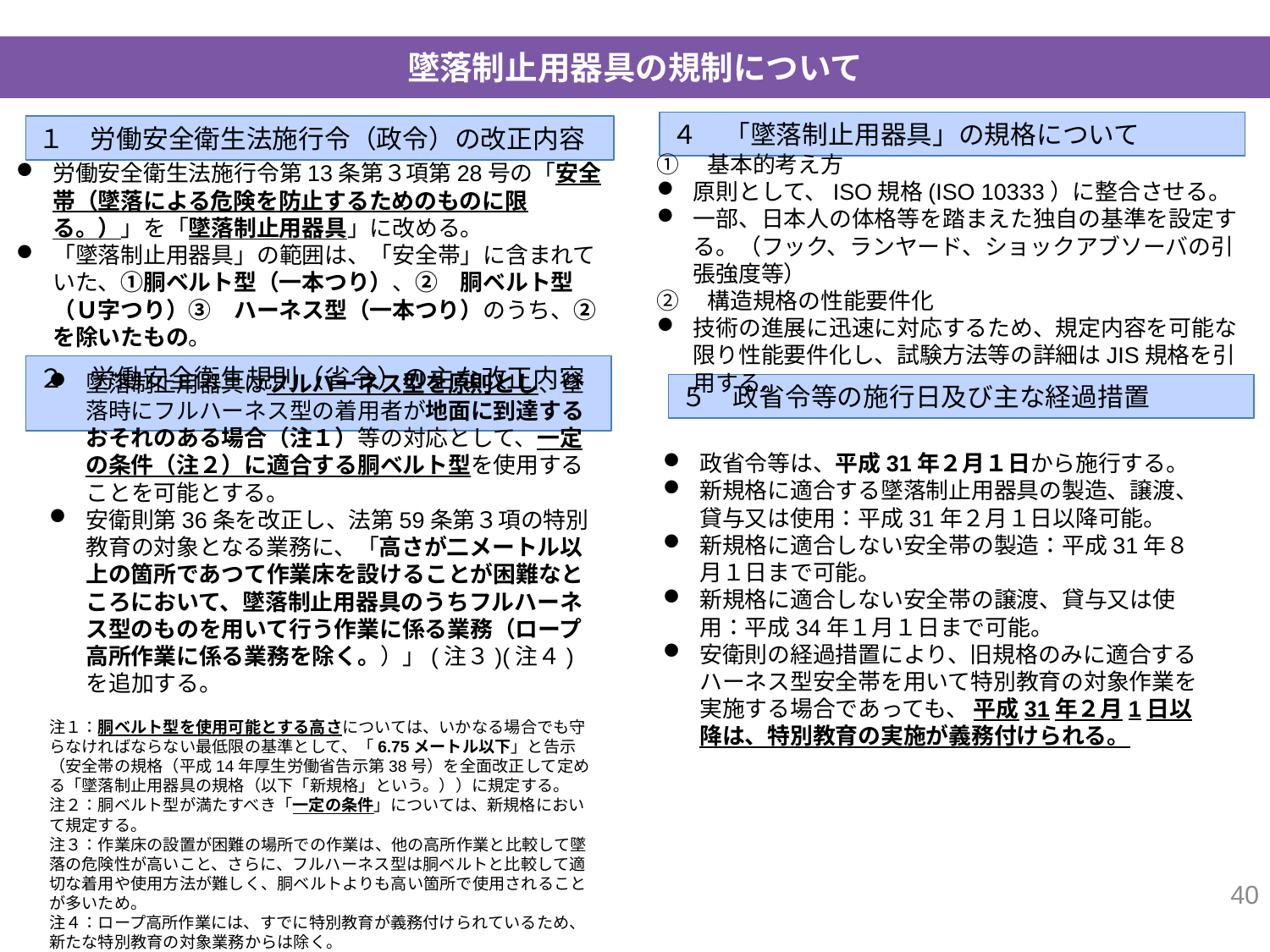

墜落制止用器具の規制について
４　「墜落制止用器具」の規格について
１　労働安全衛生法施行令（政令）の改正内容
労働安全衛生法施行令第13条第３項第28号の「安全帯（墜落による危険を防止するためのものに限る。）」を「墜落制止用器具」に改める。
「墜落制止用器具」の範囲は、「安全帯」に含まれていた、①胴ベルト型（一本つり）、②　胴ベルト型（Ｕ字つり）③　ハーネス型（一本つり）のうち、②を除いたもの。
①　基本的考え方
原則として、ISO規格(ISO 10333）に整合させる。
一部、日本人の体格等を踏まえた独自の基準を設定する。（フック、ランヤード、ショックアブソーバの引張強度等）
②　構造規格の性能要件化
技術の進展に迅速に対応するため、規定内容を可能な限り性能要件化し、試験方法等の詳細はJIS規格を引用する。
２　労働安全衛生規則（省令）の主な改正内容
５　政省令等の施行日及び主な経過措置

墜落制止用器具はフルハーネス型を原則とし、墜落時にフルハーネス型の着用者が地面に到達するおそれのある場合（注１）等の対応として、一定の条件（注２）に適合する胴ベルト型を使用することを可能とする。
安衛則第36条を改正し、法第59条第３項の特別教育の対象となる業務に、「高さが二メートル以上の箇所であつて作業床を設けることが困難なところにおいて、墜落制止用器具のうちフルハーネス型のものを用いて行う作業に係る業務（ロープ高所作業に係る業務を除く。）」(注３)(注４)を追加する。

注１：胴ベルト型を使用可能とする高さについては、いかなる場合でも守らなければならない最低限の基準として、「6.75メートル以下」と告示（安全帯の規格（平成14年厚生労働省告示第38号）を全面改正して定める「墜落制止用器具の規格（以下「新規格」という。））に規定する。
注２：胴ベルト型が満たすべき「一定の条件」については、新規格において規定する。
注３：作業床の設置が困難の場所での作業は、他の高所作業と比較して墜落の危険性が高いこと、さらに、フルハーネス型は胴ベルトと比較して適切な着用や使用方法が難しく、胴ベルトよりも高い箇所で使用されることが多いため。
注４：ロープ高所作業には、すでに特別教育が義務付けられているため、新たな特別教育の対象業務からは除く。
政省令等は、平成31年２月１日から施行する。
新規格に適合する墜落制止用器具の製造、譲渡、貸与又は使用：平成31年２月１日以降可能。
新規格に適合しない安全帯の製造：平成31年８月１日まで可能。
新規格に適合しない安全帯の譲渡、貸与又は使用：平成34年１月１日まで可能。
安衛則の経過措置により、旧規格のみに適合するハーネス型安全帯を用いて特別教育の対象作業を実施する場合であっても、 平成31年２月1日以降は、特別教育の実施が義務付けられる。

40